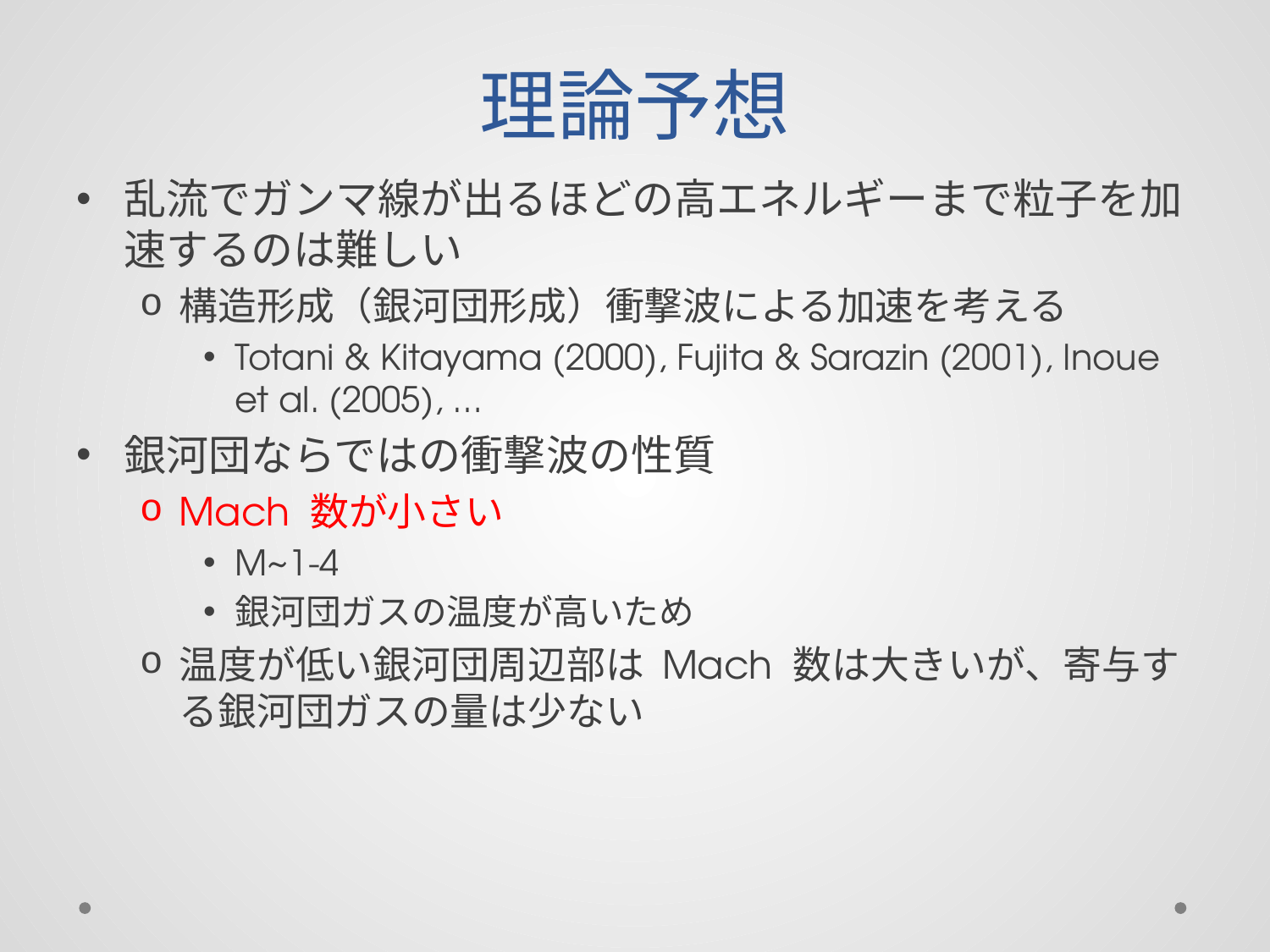

# 理論予想
乱流でガンマ線が出るほどの高エネルギーまで粒子を加速するのは難しい
構造形成（銀河団形成）衝撃波による加速を考える
Totani & Kitayama (2000), Fujita & Sarazin (2001), Inoue et al. (2005), …
銀河団ならではの衝撃波の性質
Mach 数が小さい
M~1-4
銀河団ガスの温度が高いため
温度が低い銀河団周辺部は Mach 数は大きいが、寄与する銀河団ガスの量は少ない